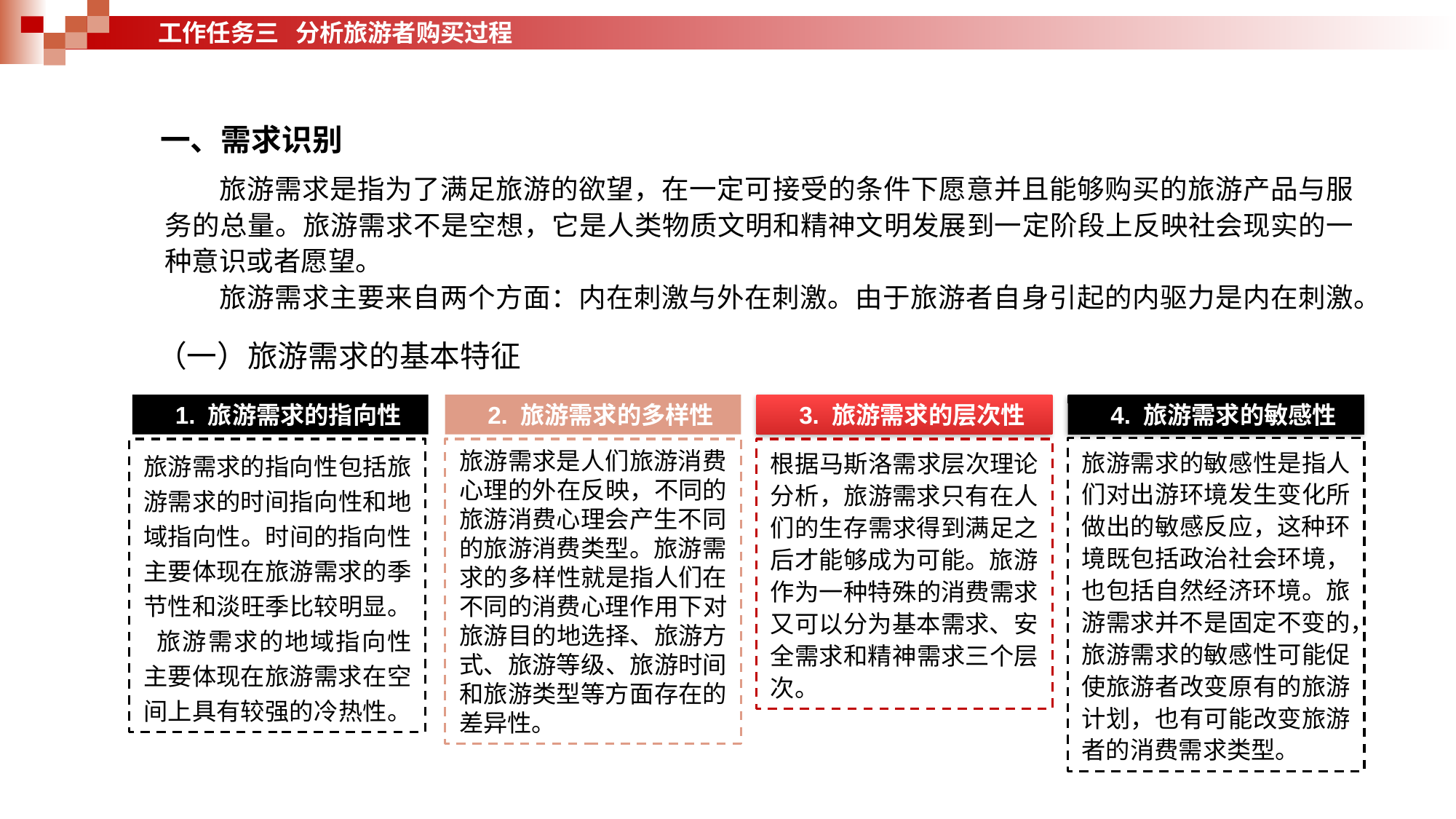

工作任务三   分析旅游者购买过程
一、需求识别
旅游需求是指为了满足旅游的欲望，在一定可接受的条件下愿意并且能够购买的旅游产品与服务的总量。旅游需求不是空想，它是人类物质文明和精神文明发展到一定阶段上反映社会现实的一种意识或者愿望。
旅游需求主要来自两个方面：内在刺激与外在刺激。由于旅游者自身引起的内驱力是内在刺激。
（一）旅游需求的基本特征
1. 旅游需求的指向性
2. 旅游需求的多样性
3. 旅游需求的层次性
根据马斯洛需求层次理论分析，旅游需求只有在人们的生存需求得到满足之后才能够成为可能。旅游作为一种特殊的消费需求又可以分为基本需求、安全需求和精神需求三个层次。
4. 旅游需求的敏感性
旅游需求的敏感性是指人们对出游环境发生变化所做出的敏感反应，这种环境既包括政治社会环境，也包括自然经济环境。旅游需求并不是固定不变的，旅游需求的敏感性可能促使旅游者改变原有的旅游计划，也有可能改变旅游者的消费需求类型。
旅游需求的指向性包括旅游需求的时间指向性和地域指向性。时间的指向性主要体现在旅游需求的季节性和淡旺季比较明显。 旅游需求的地域指向性主要体现在旅游需求在空间上具有较强的冷热性。
旅游需求是人们旅游消费心理的外在反映，不同的旅游消费心理会产生不同的旅游消费类型。旅游需求的多样性就是指人们在不同的消费心理作用下对旅游目的地选择、旅游方式、旅游等级、旅游时间和旅游类型等方面存在的差异性。